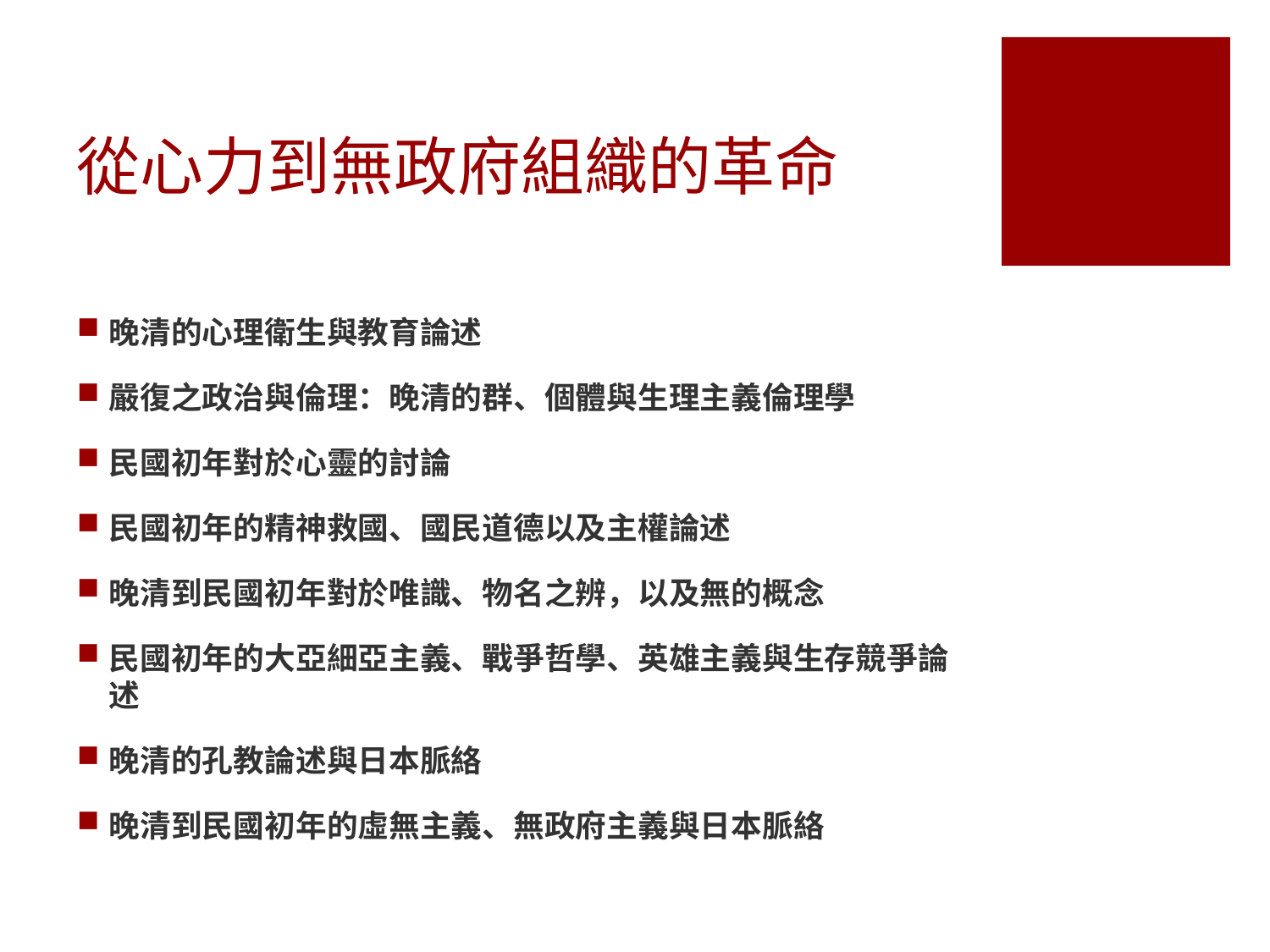

# 從心力到無政府組織的革命
晚清的心理衛生與教育論述
嚴復之政治與倫理：晚清的群、個體與生理主義倫理學
民國初年對於心靈的討論
民國初年的精神救國、國民道德以及主權論述
晚清到民國初年對於唯識、物名之辨，以及無的概念
民國初年的大亞細亞主義、戰爭哲學、英雄主義與生存競爭論述
晚清的孔教論述與日本脈絡
晚清到民國初年的虛無主義、無政府主義與日本脈絡